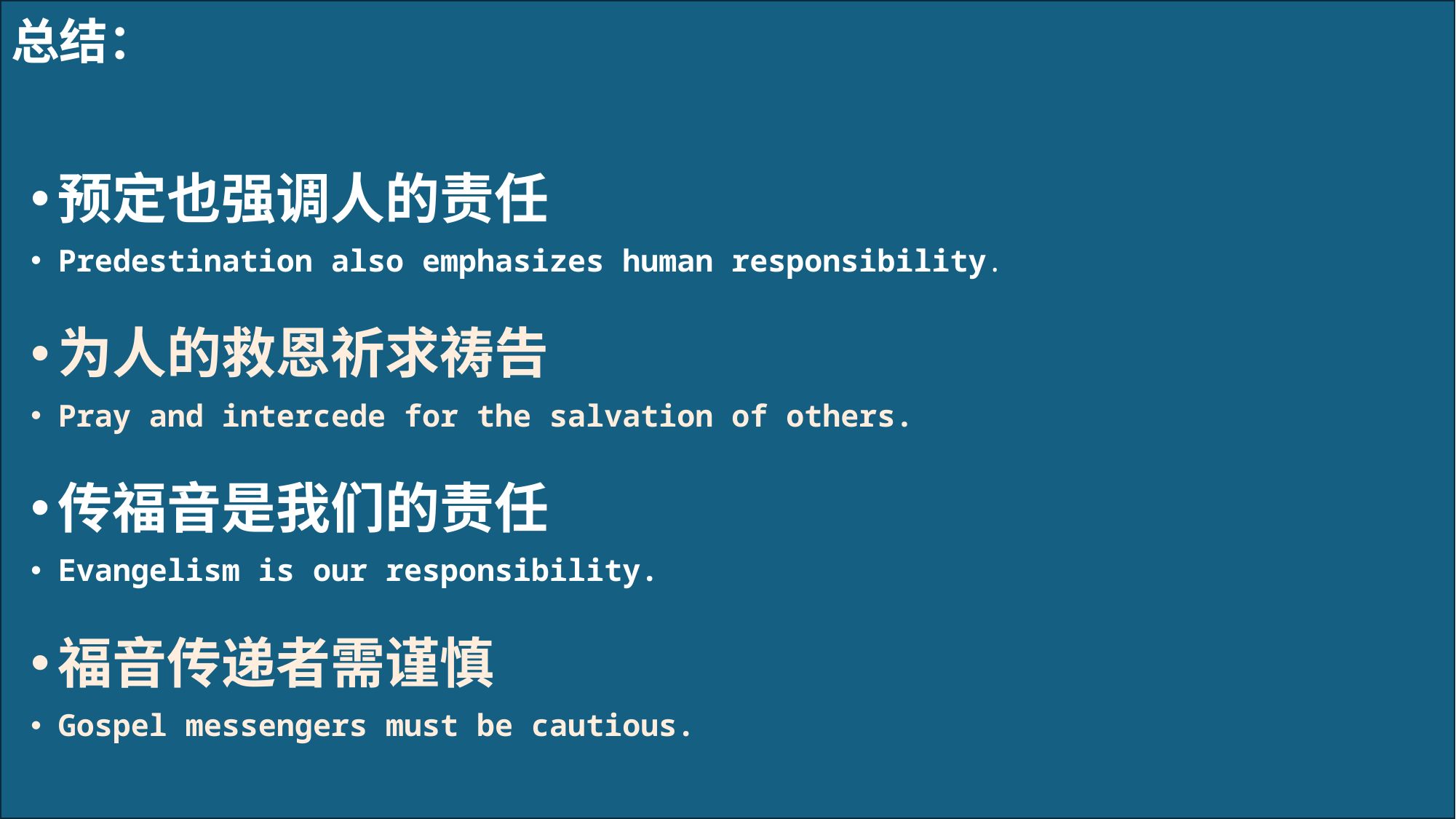

# 总结：
预定也强调人的责任
Predestination also emphasizes human responsibility.
为人的救恩祈求祷告
Pray and intercede for the salvation of others.
传福音是我们的责任
Evangelism is our responsibility.
福音传递者需谨慎
Gospel messengers must be cautious.